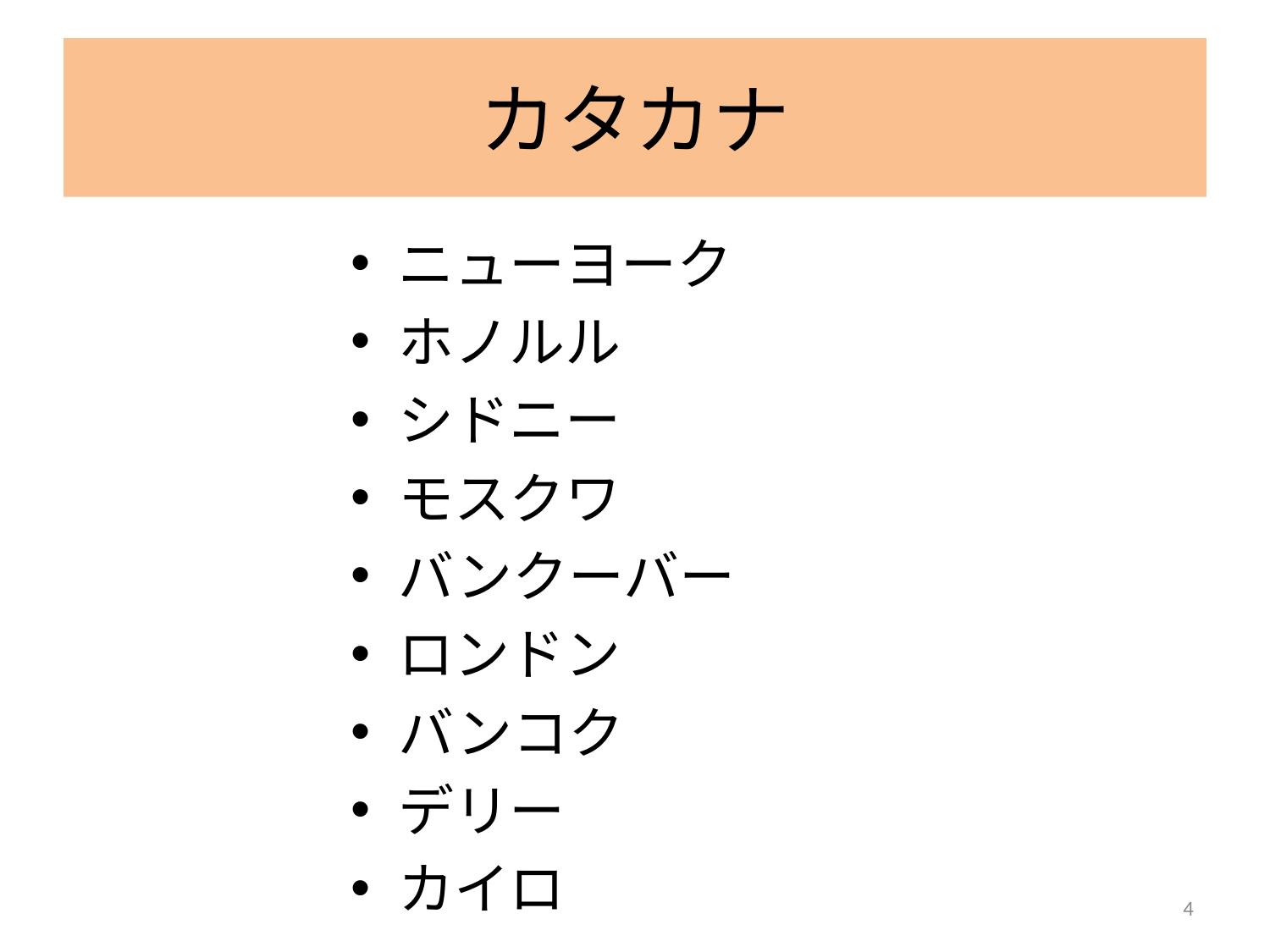

# カタカナ
ニューヨーク
ホノルル
シドニー
モスクワ
バンクーバー
ロンドン
バンコク
デリー
カイロ
4